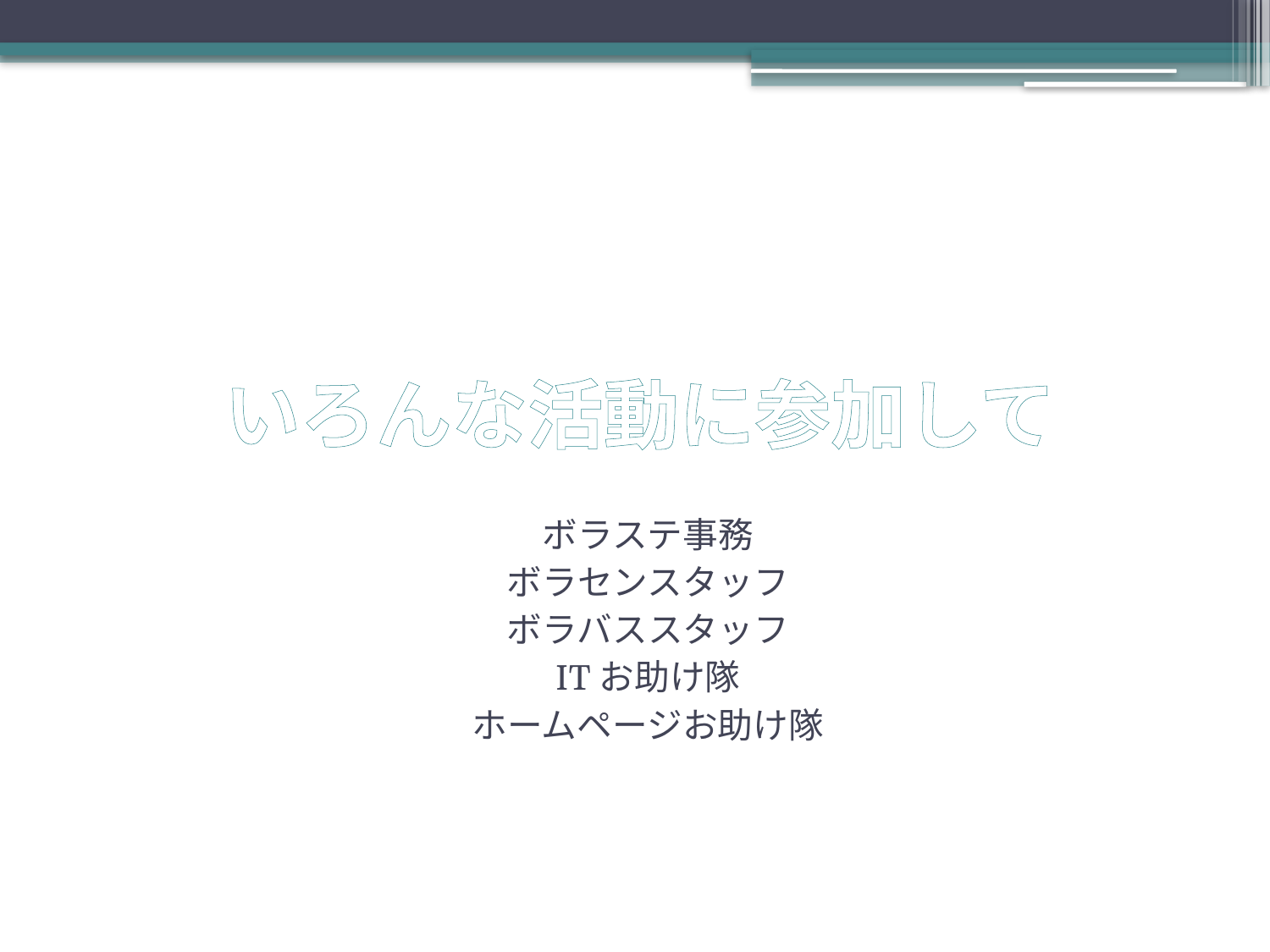

# いろんな活動に参加して
ボラステ事務
ボラセンスタッフ
ボラバススタッフ
ITお助け隊
ホームページお助け隊